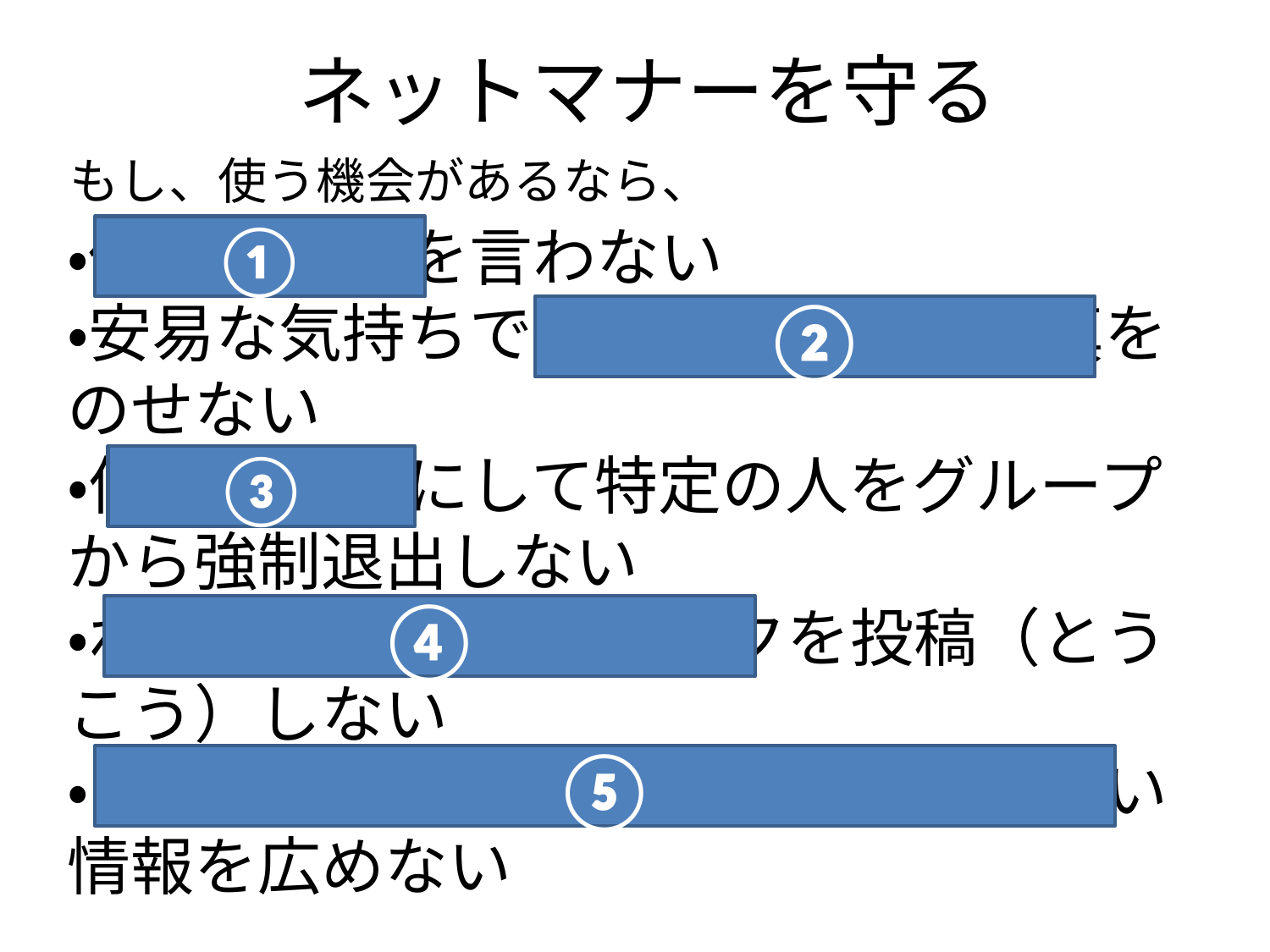

ネットマナーを守る
もし、使う機会があるなら、
・他人の悪口を言わない
・安易な気持ちで自分や他人の顔写真をのせない
・仲間はずれにして特定の人をグループから強制退出しない
・わいせつな写真やトークを投稿（とうこう）しない
・ウソの情報や事実かどうか分からない情報を広めない
①
②
③
④
⑤